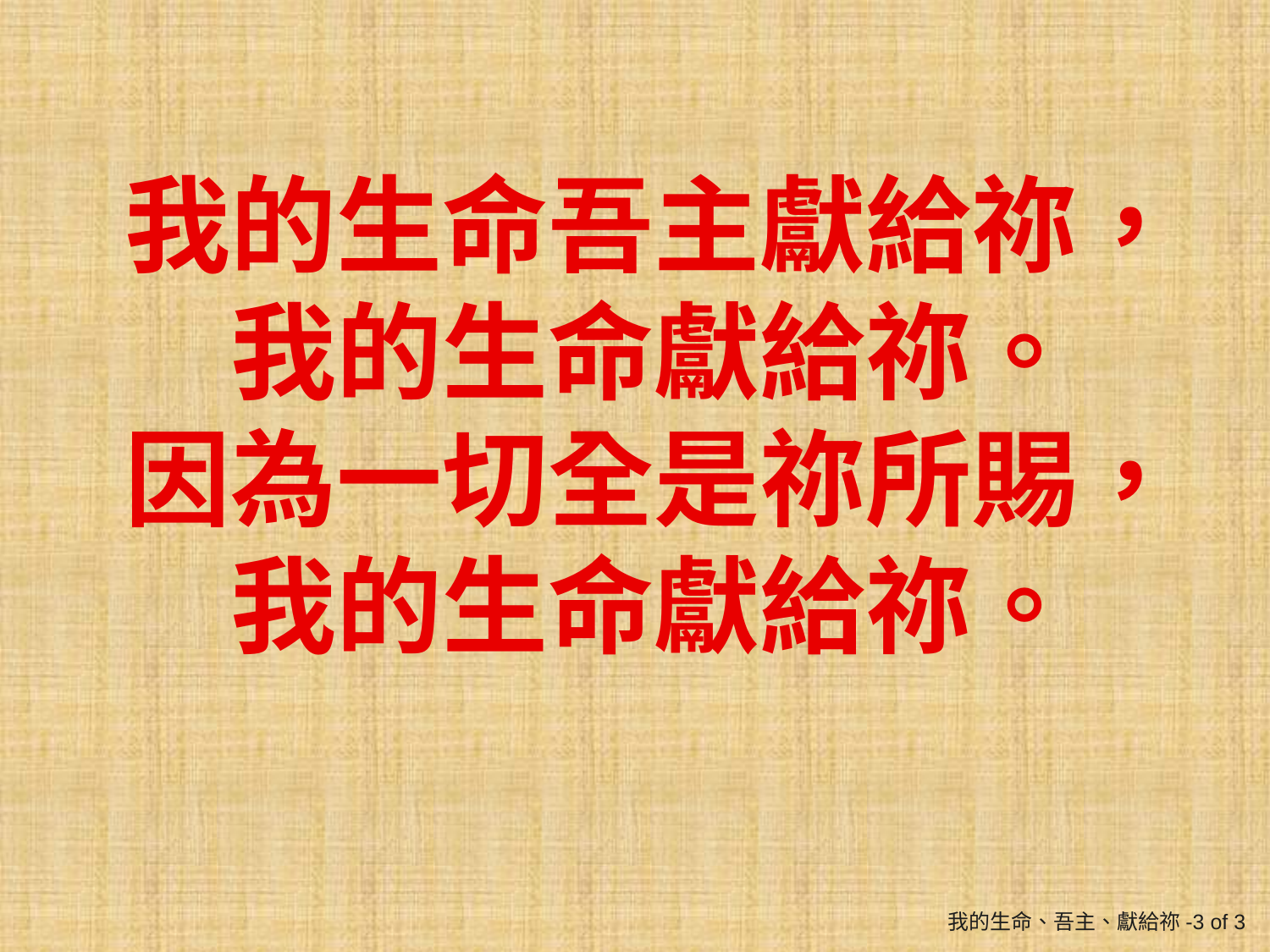

我的生命吾主獻給祢，
我的生命獻給祢。
因為一切全是祢所賜，
我的生命獻給祢。
我的生命、吾主、獻給祢-3 of 3